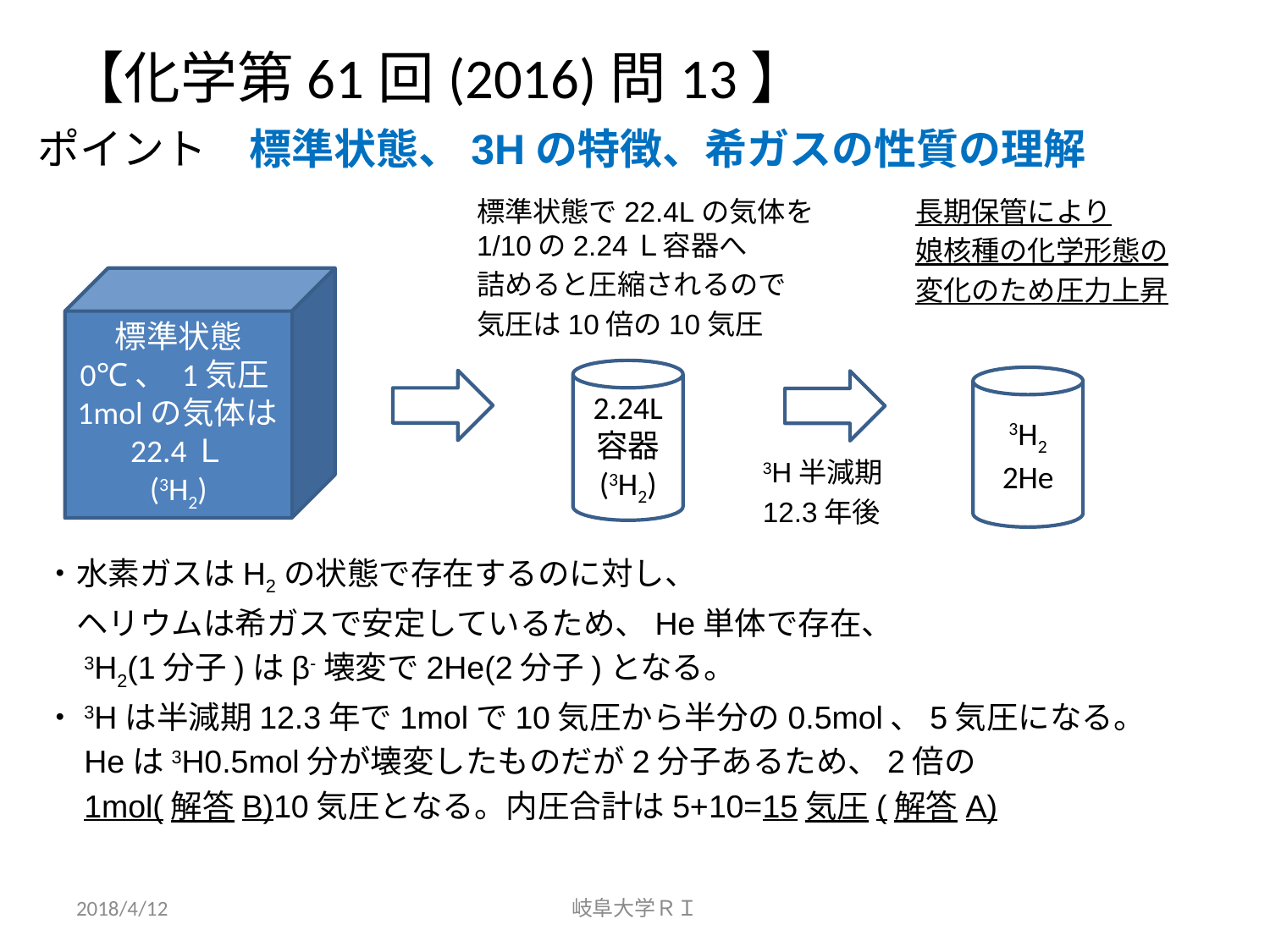

# 【化学第61回(2016)問13】
ポイント　標準状態、3Hの特徴、希ガスの性質の理解

標準状態で22.4Lの気体を1/10の2.24Ｌ容器へ
詰めると圧縮されるので
気圧は10倍の10気圧
長期保管により
娘核種の化学形態の
変化のため圧力上昇
標準状態
0℃、 1気圧1molの気体は22.4Ｌ
(3H2)

2.24L
容器
(3H2)
3H2
2He
3H半減期
12.3年後
・水素ガスはH2の状態で存在するのに対し、
　ヘリウムは希ガスで安定しているため、He単体で存在、
　3H2(1分子)はβ-壊変で2He(2分子)となる。
・3Hは半減期12.3年で1molで10気圧から半分の0.5mol、5気圧になる。
　Heは3H0.5mol分が壊変したものだが2分子あるため、2倍の
　1mol(解答B)10気圧となる。内圧合計は5+10=15気圧(解答A)

2018/4/12
岐阜大学ＲＩ